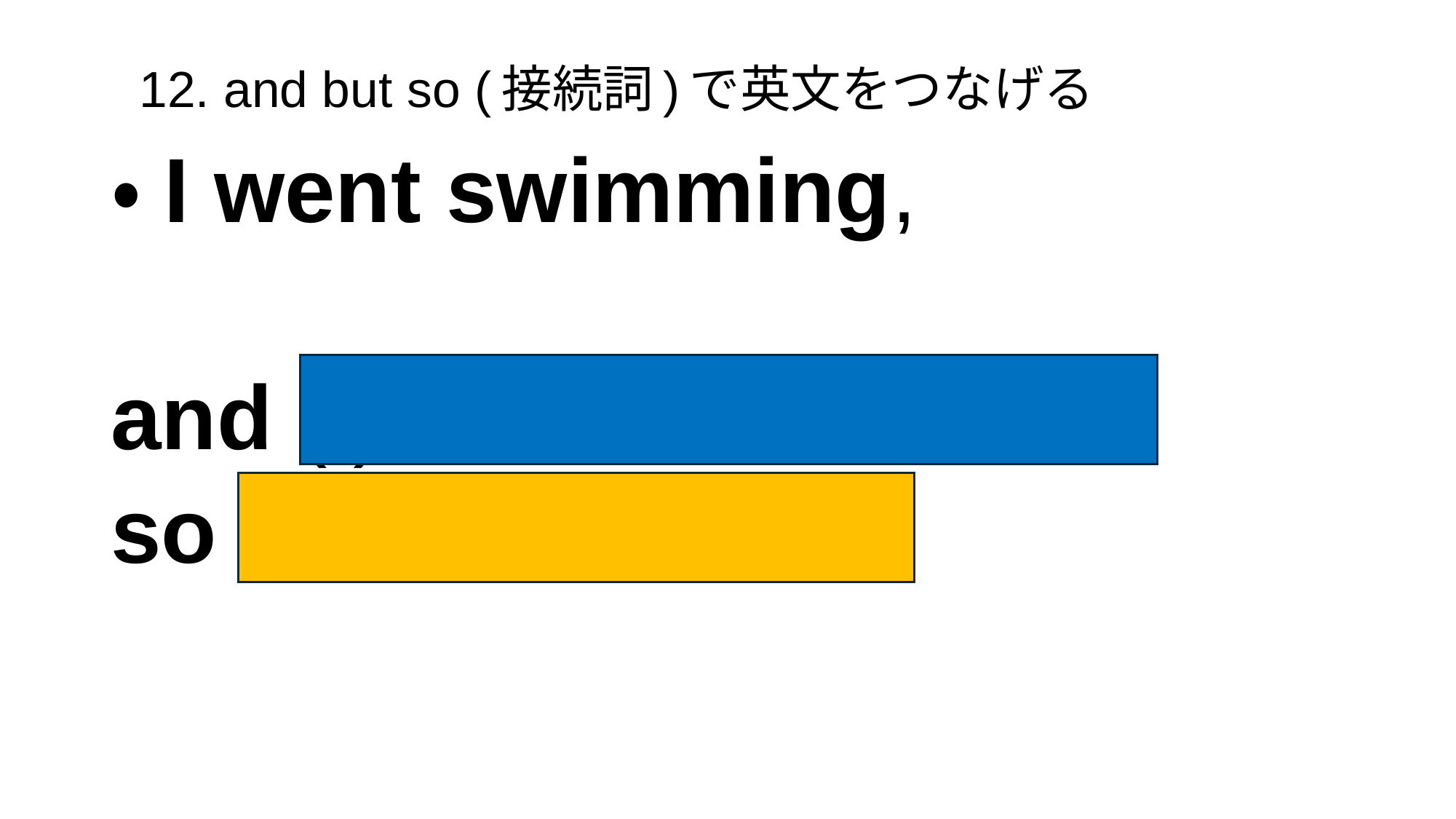

# 12. and but so (接続詞)で英文をつなげる
・I went swimming,

and (I) swam 100 meters,
so I was very tired.